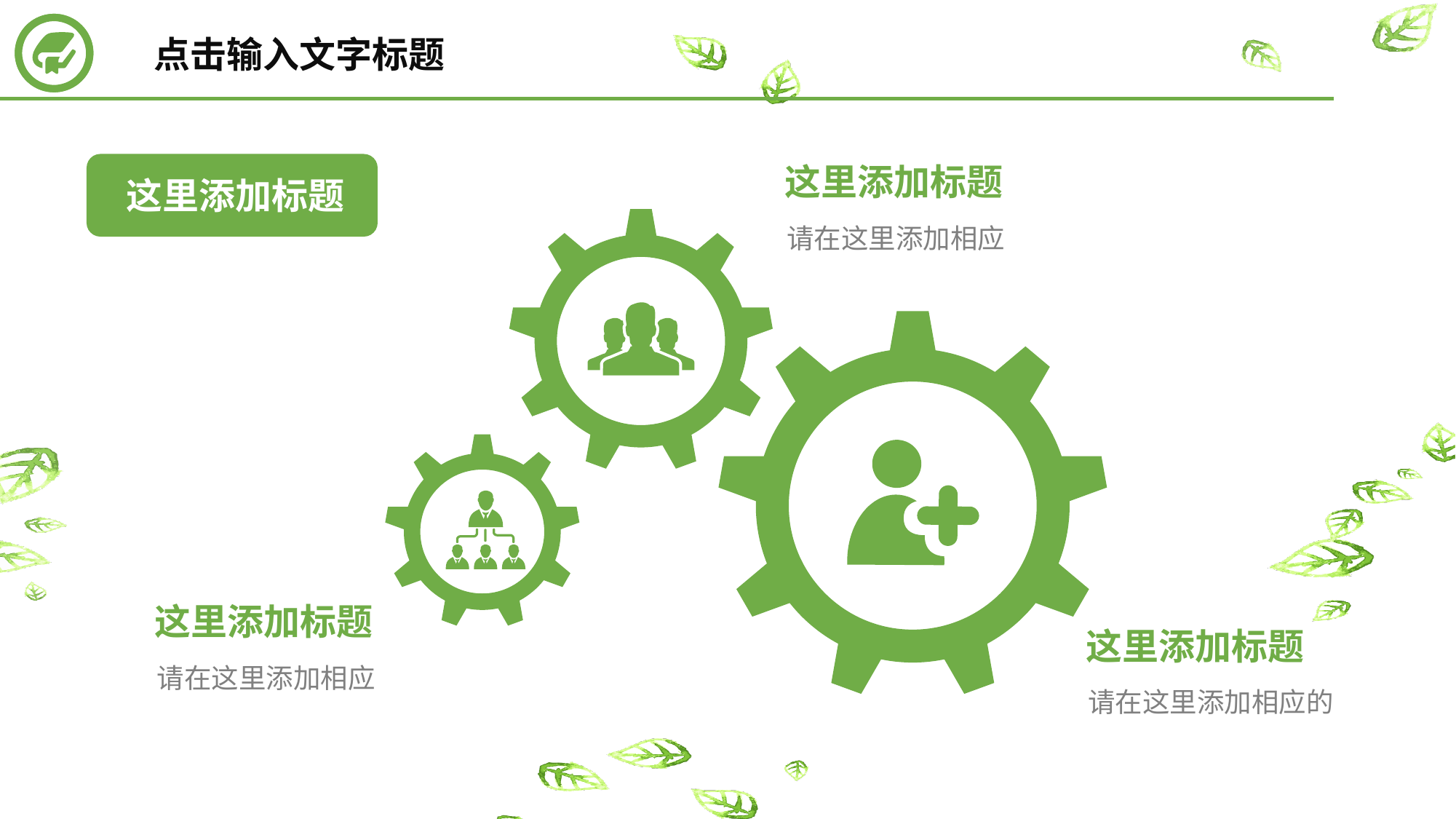

点击输入文字标题

这里添加标题
这里添加标题

请在这里添加相应

这里添加标题
这里添加标题
请在这里添加相应
请在这里添加相应的